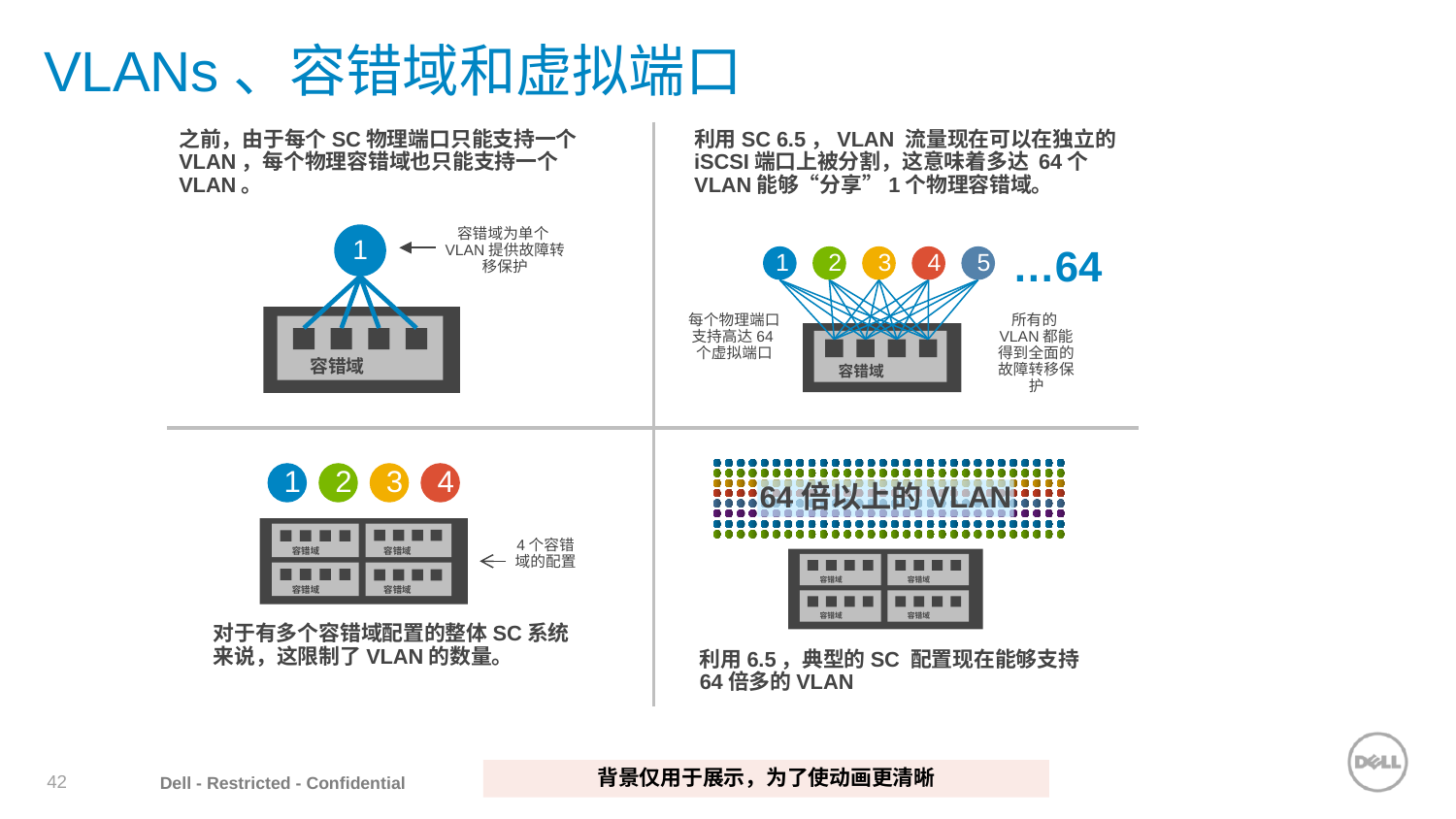

# VLANs、容错域和虚拟端口
之前，由于每个SC物理端口只能支持一个VLAN，每个物理容错域也只能支持一个VLAN。
容错域为单个VLAN提供故障转移保护
1

容错域
利用SC 6.5，VLAN 流量现在可以在独立的iSCSI端口上被分割，这意味着多达 64个 VLAN能够“分享”1个物理容错域。
…64
3
每个物理端口支持高达64个虚拟端口
所有的VLAN都能得到全面的故障转移保护

容错域

1
2
4
5

64倍以上的VLAN

容错域

容错域

容错域

容错域
利用6.5，典型的SC 配置现在能够支持64倍多的VLAN
1
2
3
4

容错域

容错域

容错域

容错域
4个容错域的配置
对于有多个容错域配置的整体SC系统来说，这限制了VLAN的数量。
背景仅用于展示，为了使动画更清晰